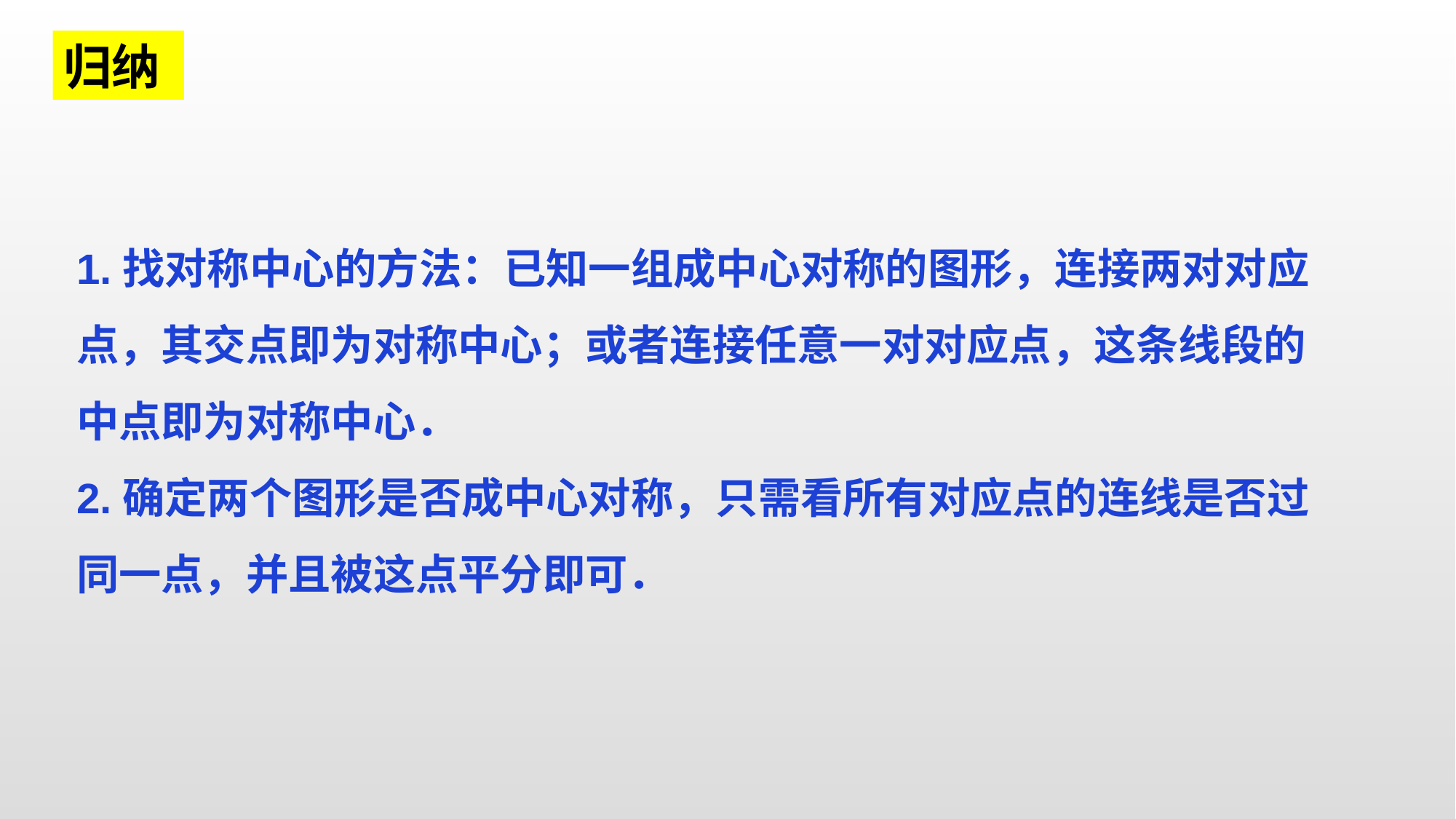

归纳
1.找对称中心的方法：已知一组成中心对称的图形，连接两对对应点，其交点即为对称中心；或者连接任意一对对应点，这条线段的中点即为对称中心．
2.确定两个图形是否成中心对称，只需看所有对应点的连线是否过同一点，并且被这点平分即可．